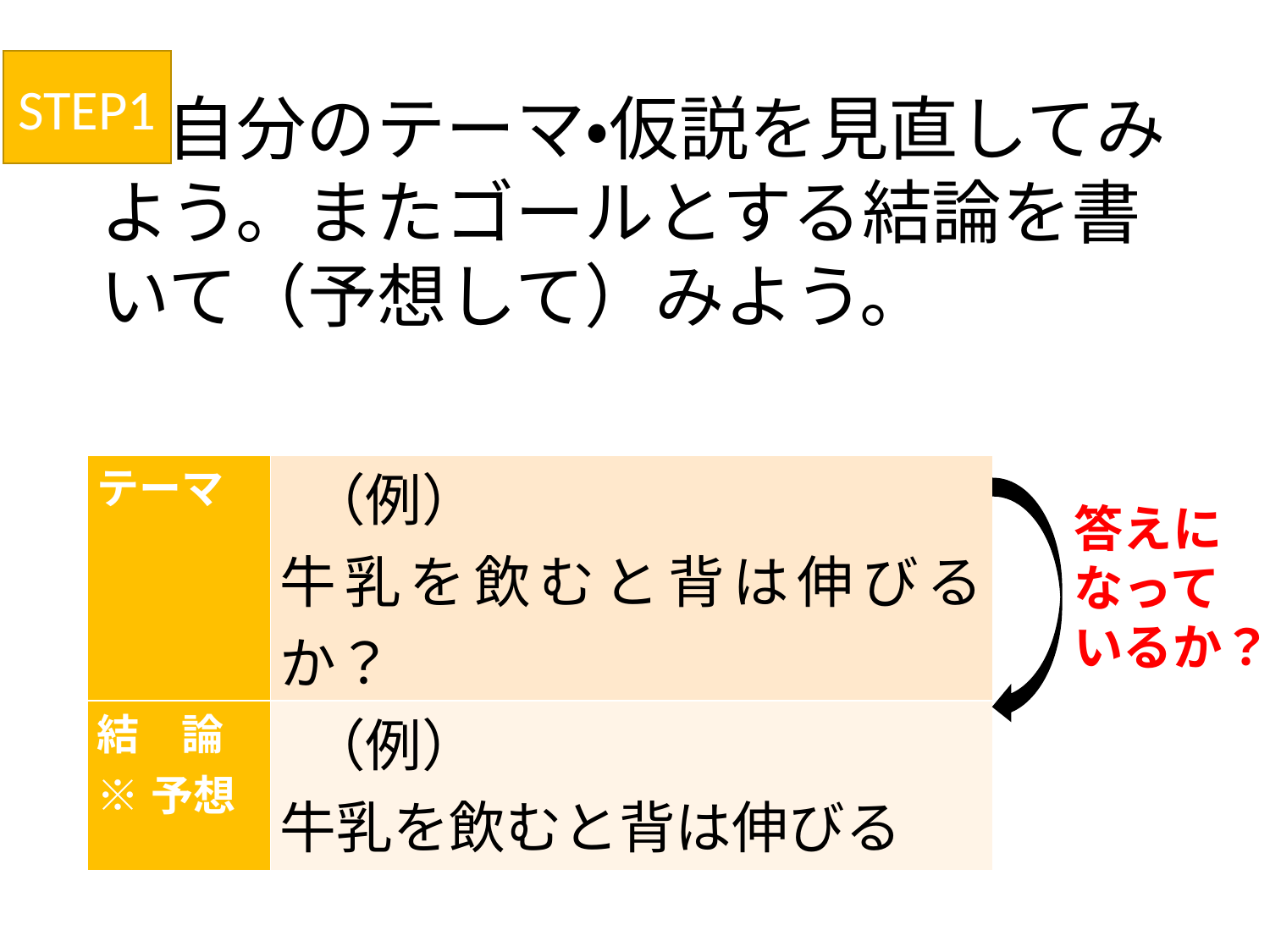

STEP1
# 自分のテーマ・仮説を見直してみよう。またゴールとする結論を書いて（予想して）みよう。
| テーマ | （例） 牛乳を飲むと背は伸びるか？ |
| --- | --- |
| 結　論 ※予想 | （例） 牛乳を飲むと背は伸びる |

答えに
なって
いるか？